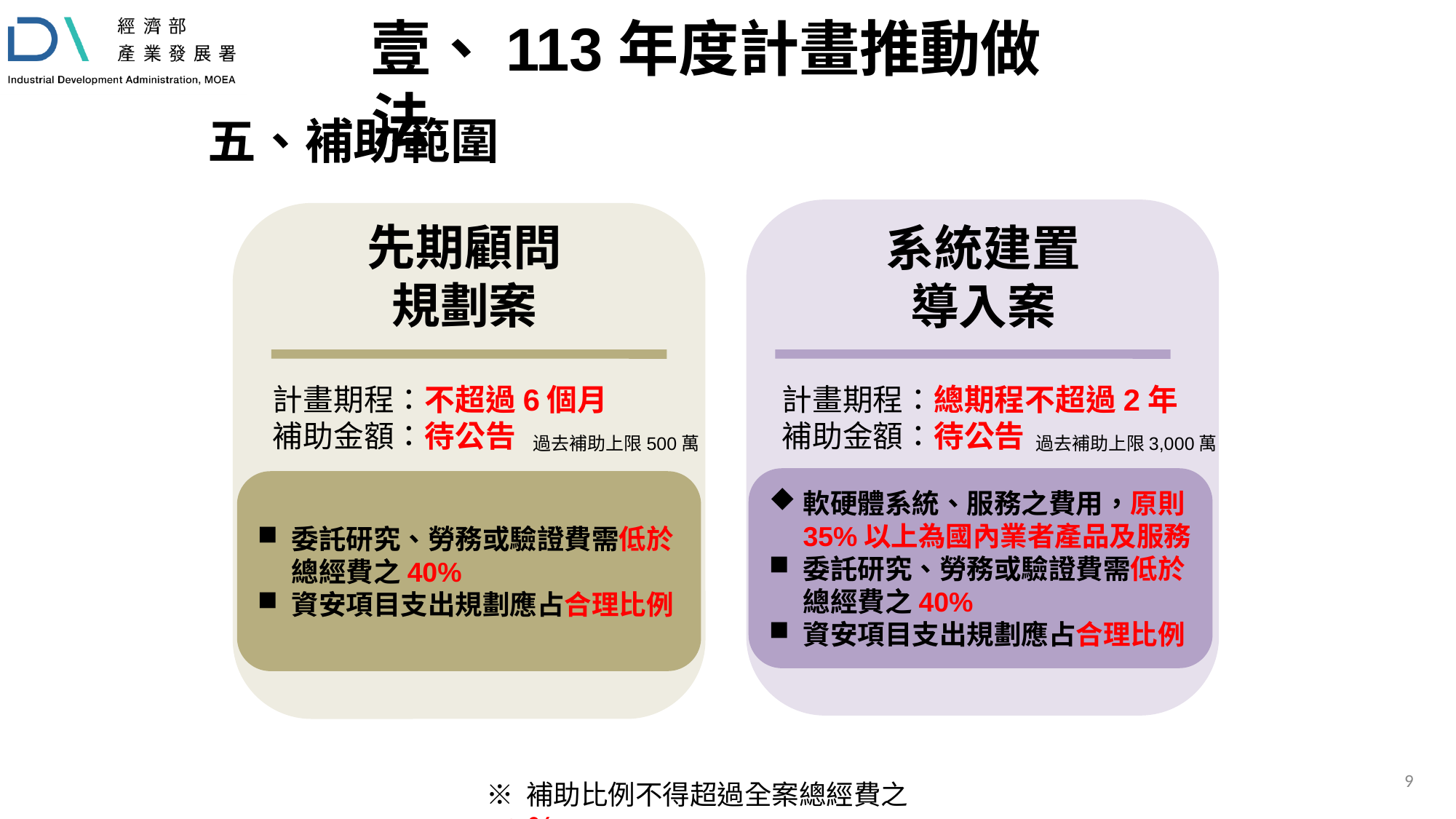

壹、113年度計畫推動做法
五、補助範圍

先期顧問
規劃案
系統建置
導入案

計畫期程：不超過6個月
補助金額：待公告
計畫期程：總期程不超過2年
補助金額：待公告
過去補助上限500萬
過去補助上限3,000萬
軟硬體系統、服務之費用，原則35%以上為國內業者產品及服務
委託研究、勞務或驗證費需低於總經費之40%
資安項目支出規劃應占合理比例
委託研究、勞務或驗證費需低於總經費之40%
資安項目支出規劃應占合理比例
※ 補助比例不得超過全案總經費之50％
9